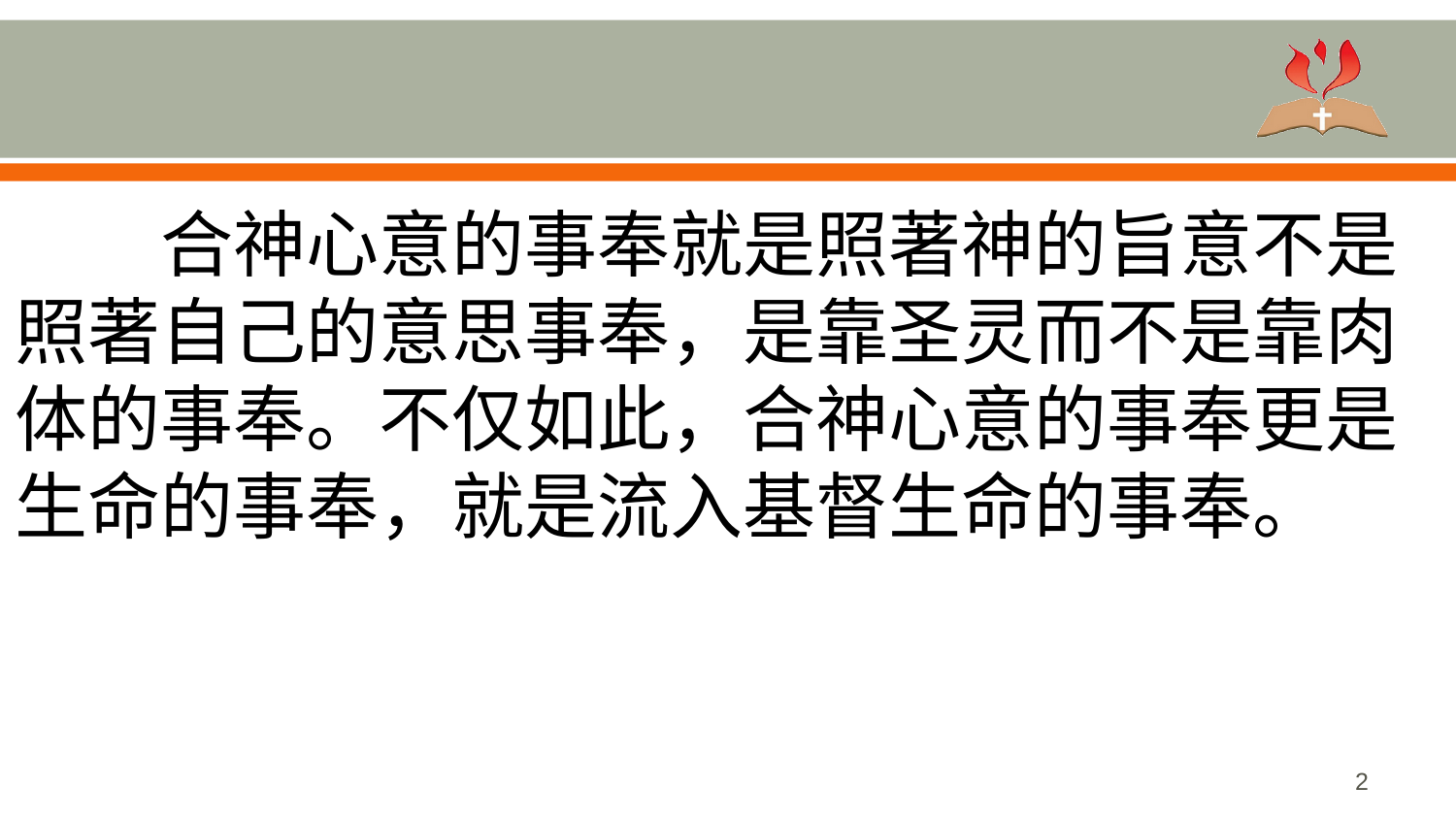

合神心意的事奉就是照著神的旨意不是照著自己的意思事奉，是靠圣灵而不是靠肉体的事奉。不仅如此，合神心意的事奉更是生命的事奉，就是流入基督生命的事奉。

2